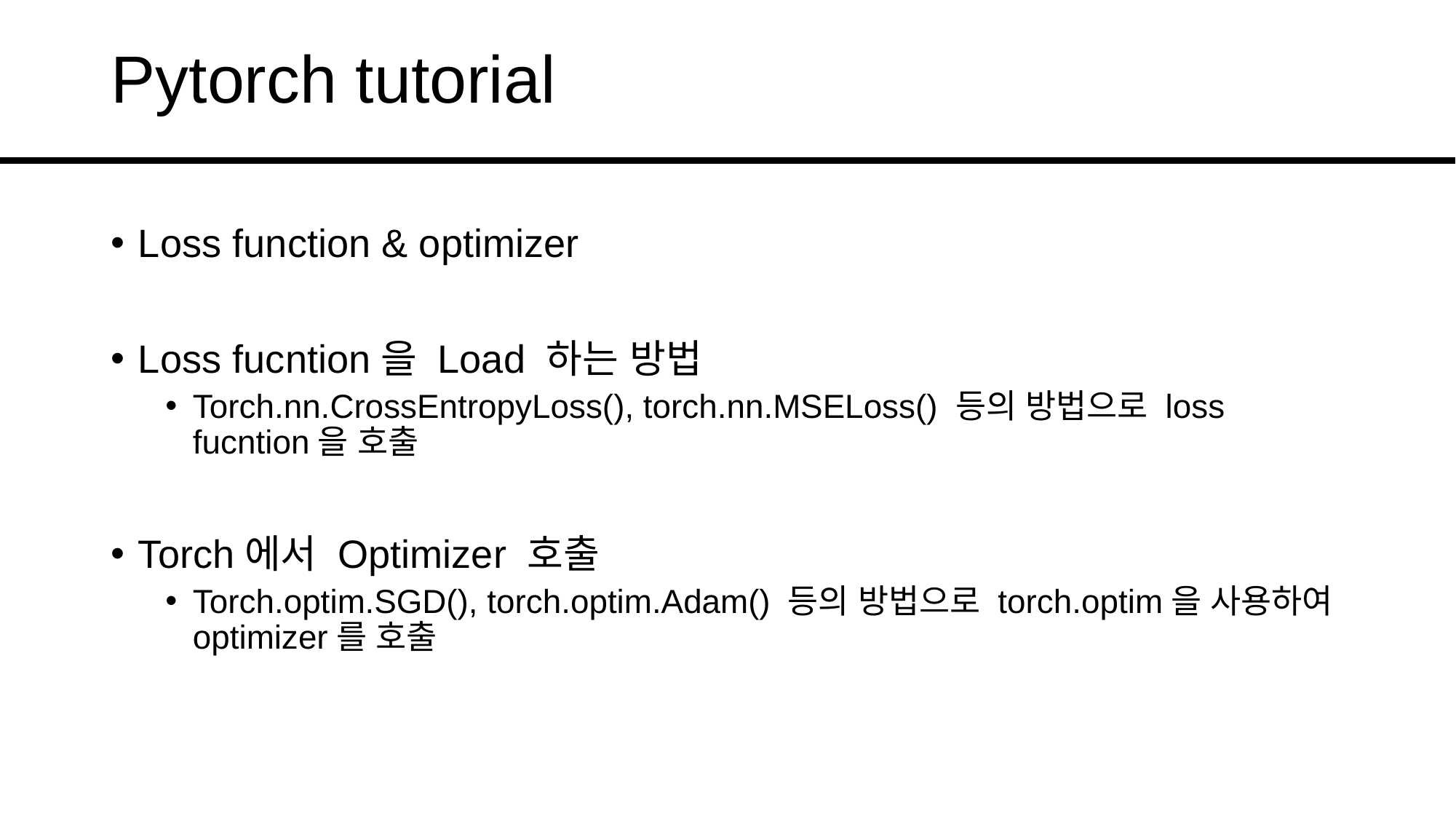

# Pytorch tutorial
Loss function & optimizer

Loss fucntion을 Load 하는 방법
Torch.nn.CrossEntropyLoss(), torch.nn.MSELoss() 등의 방법으로 loss fucntion을 호출

Torch에서 Optimizer 호출
Torch.optim.SGD(), torch.optim.Adam() 등의 방법으로 torch.optim을 사용하여 optimizer를 호출